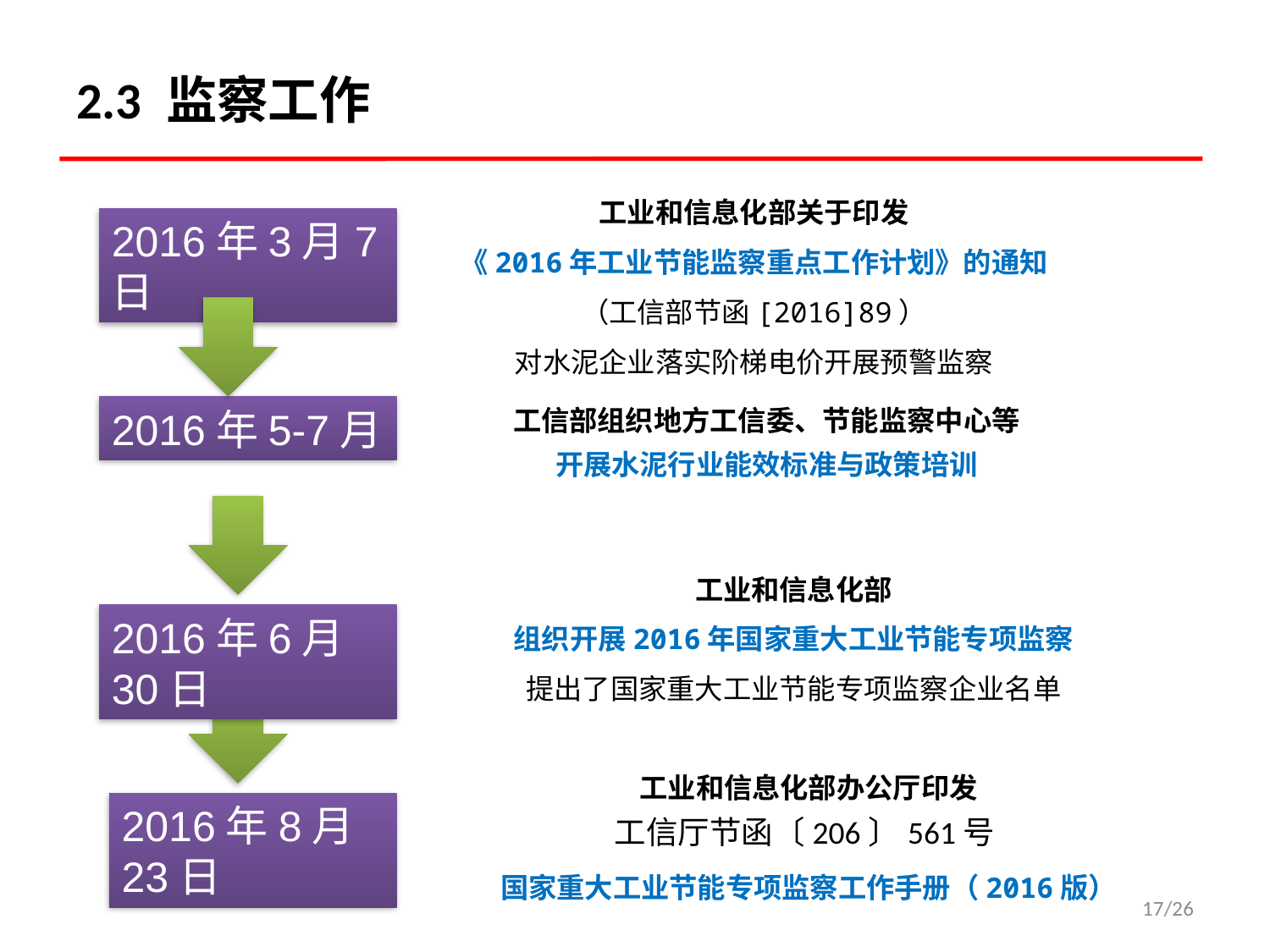

# 2.3 监察工作
工业和信息化部关于印发
《2016年工业节能监察重点工作计划》的通知
（工信部节函[2016]89）
对水泥企业落实阶梯电价开展预警监察

2016年3月7日

工信部组织地方工信委、节能监察中心等
开展水泥行业能效标准与政策培训
2016年5-7月

工业和信息化部
组织开展2016年国家重大工业节能专项监察
提出了国家重大工业节能专项监察企业名单

2016年6月30日

工业和信息化部办公厅印发

国家重大工业节能专项监察工作手册（2016版）

2016年8月23日
工信厅节函〔206〕561号
17/26